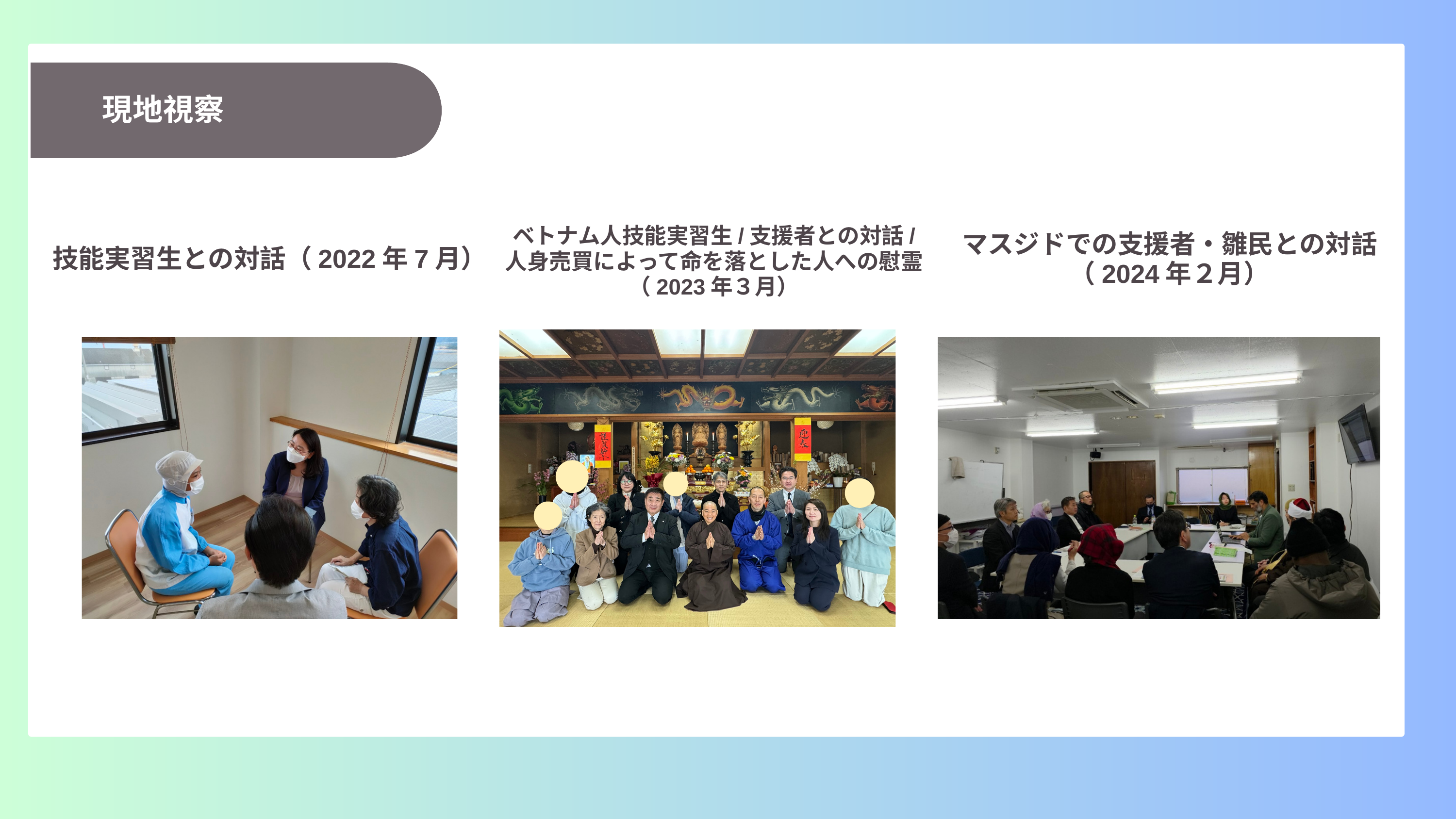

現地視察
ベトナム人技能実習生/支援者との対話/
人身売買によって命を落とした人への慰霊
（2023年３月）
マスジドでの支援者・雛民との対話
（2024年２月）
技能実習生との対話（2022年7月）